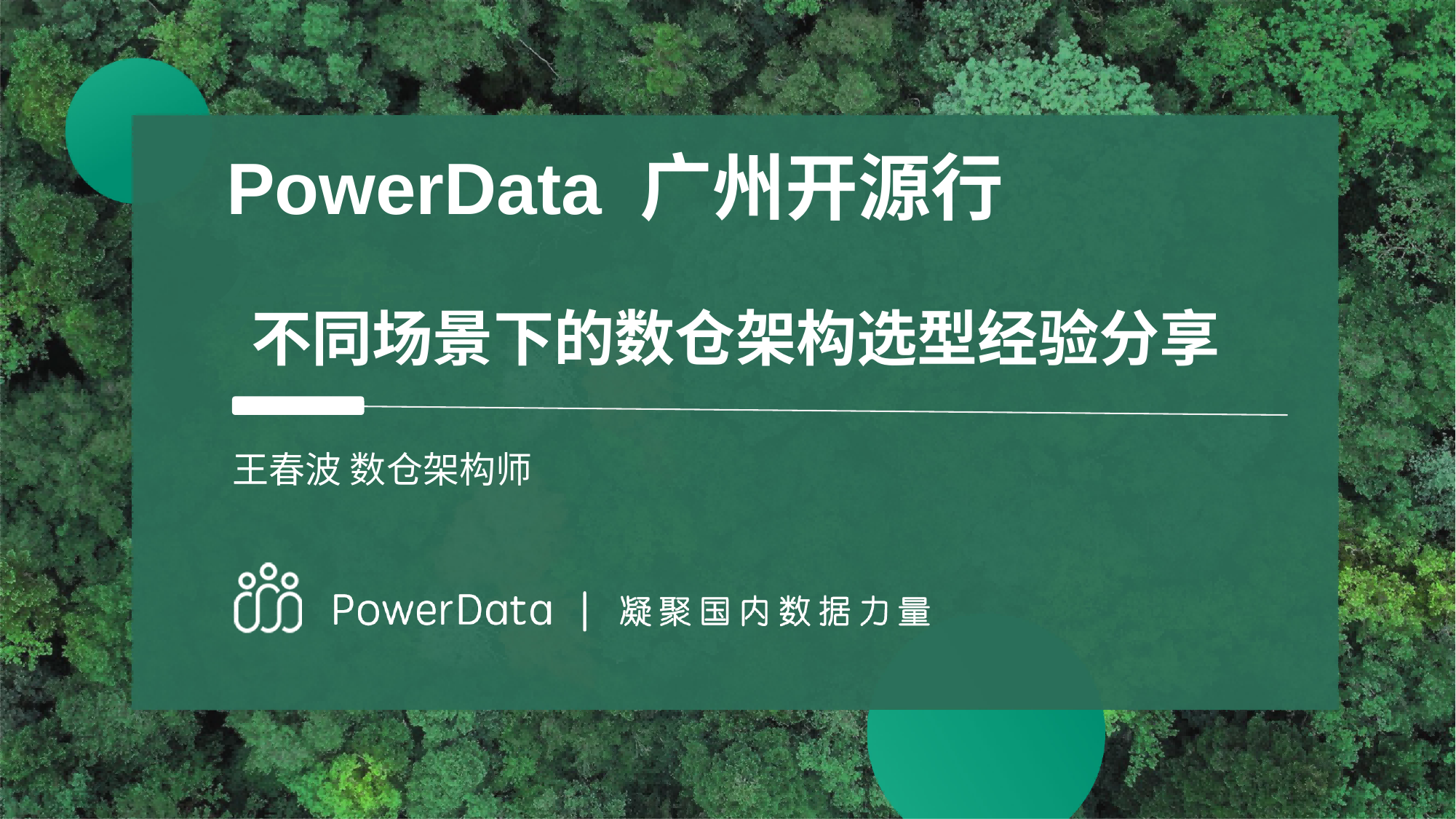

PowerData 广州开源行
分享标题
不同场景下的数仓架构选型经验分享
分享人姓名+title

王春波 数仓架构师